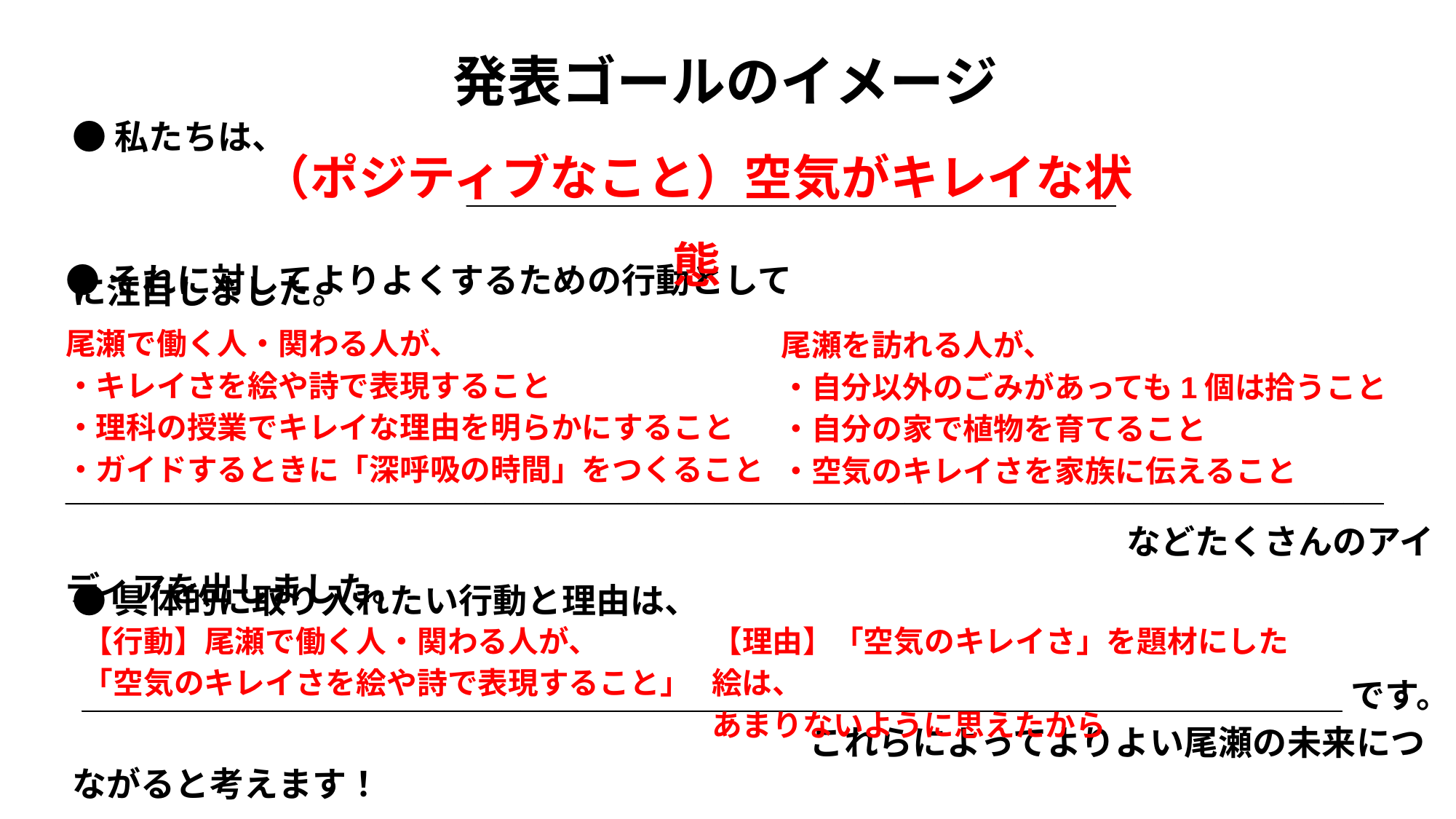

発表ゴールのイメージ
●私たちは、
　　　 　　　　　　　　__________________________________
　　　　　　　　　　　　　　　　　　　　       　  　　　　　　　　　　　　　　　　　　	に注目しました。
（ポジティブなこと）空気がキレイな状態
●それに対してよりよくするための行動として

_____________________________________________________________________
　　　　　                 　　　　　　　　　　　　　　　　　　　　　　などたくさんのアイディアを出しました。
尾瀬で働く人・関わる人が、
・キレイさを絵や詩で表現すること
・理科の授業でキレイな理由を明らかにすること
・ガイドするときに「深呼吸の時間」をつくること
尾瀬を訪れる人が、
・自分以外のごみがあっても1個は拾うこと
・自分の家で植物を育てること
・空気のキレイさを家族に伝えること
●具体的に取り入れたい行動と理由は、
 __________________________________________________________________です。
　　　　　　　　　  　　　　　　　　　　　　これらによってよりよい尾瀬の未来につながると考えます！
【行動】尾瀬で働く人・関わる人が、
「空気のキレイさを絵や詩で表現すること」
【理由】「空気のキレイさ」を題材にした絵は、
あまりないように思えたから